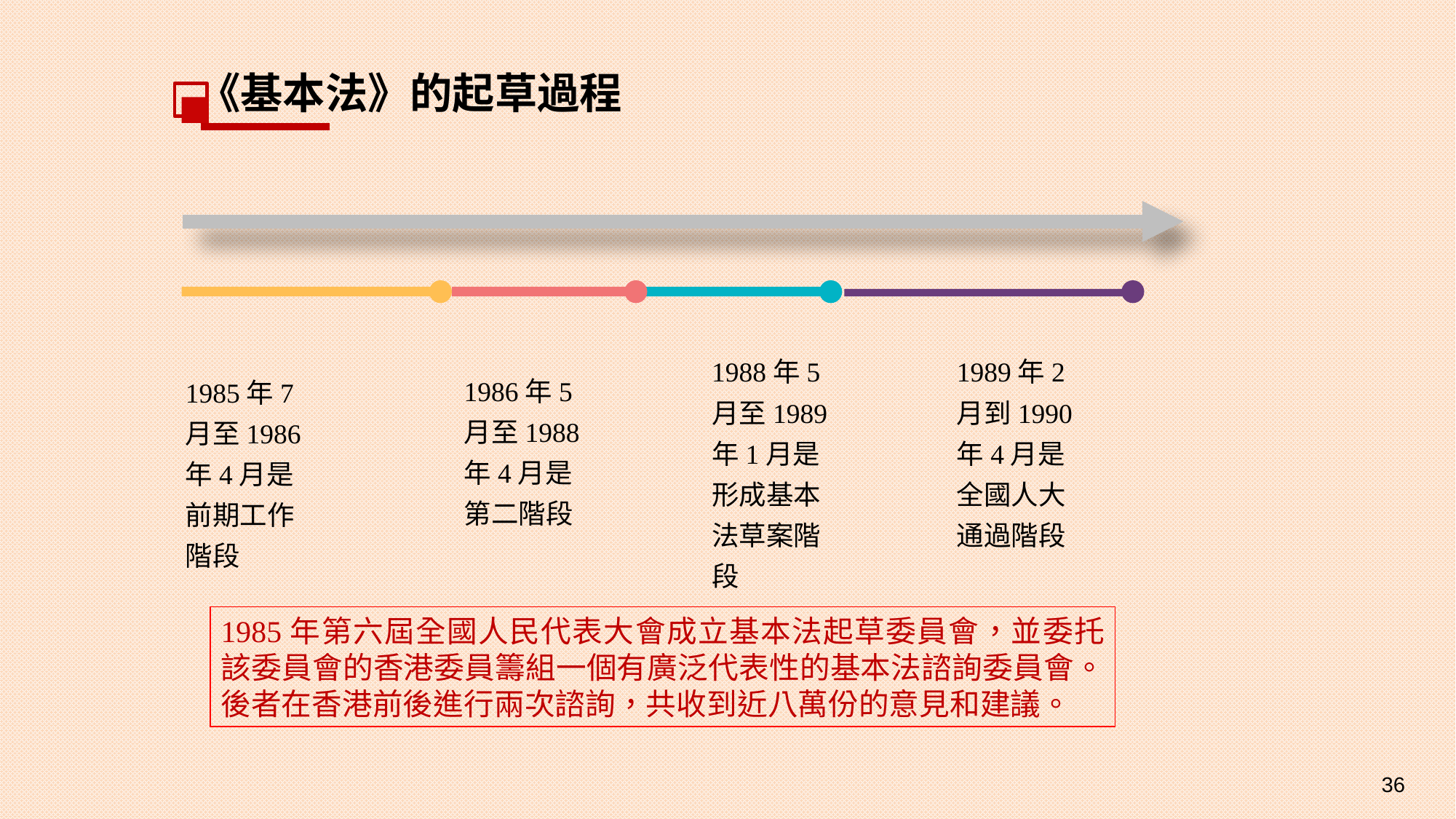

《基本法》的起草過程

1988年5月至1989年1月是形成基本法草案階段
1989年2月到1990年4月是全國人大通過階段
1986年5月至1988年4月是第二階段
1985年7月至1986年4月是前期工作階段
1985年第六屆全國人民代表大會成立基本法起草委員會，並委托該委員會的香港委員籌組一個有廣泛代表性的基本法諮詢委員會。後者在香港前後進行兩次諮詢，共收到近八萬份的意見和建議。

36